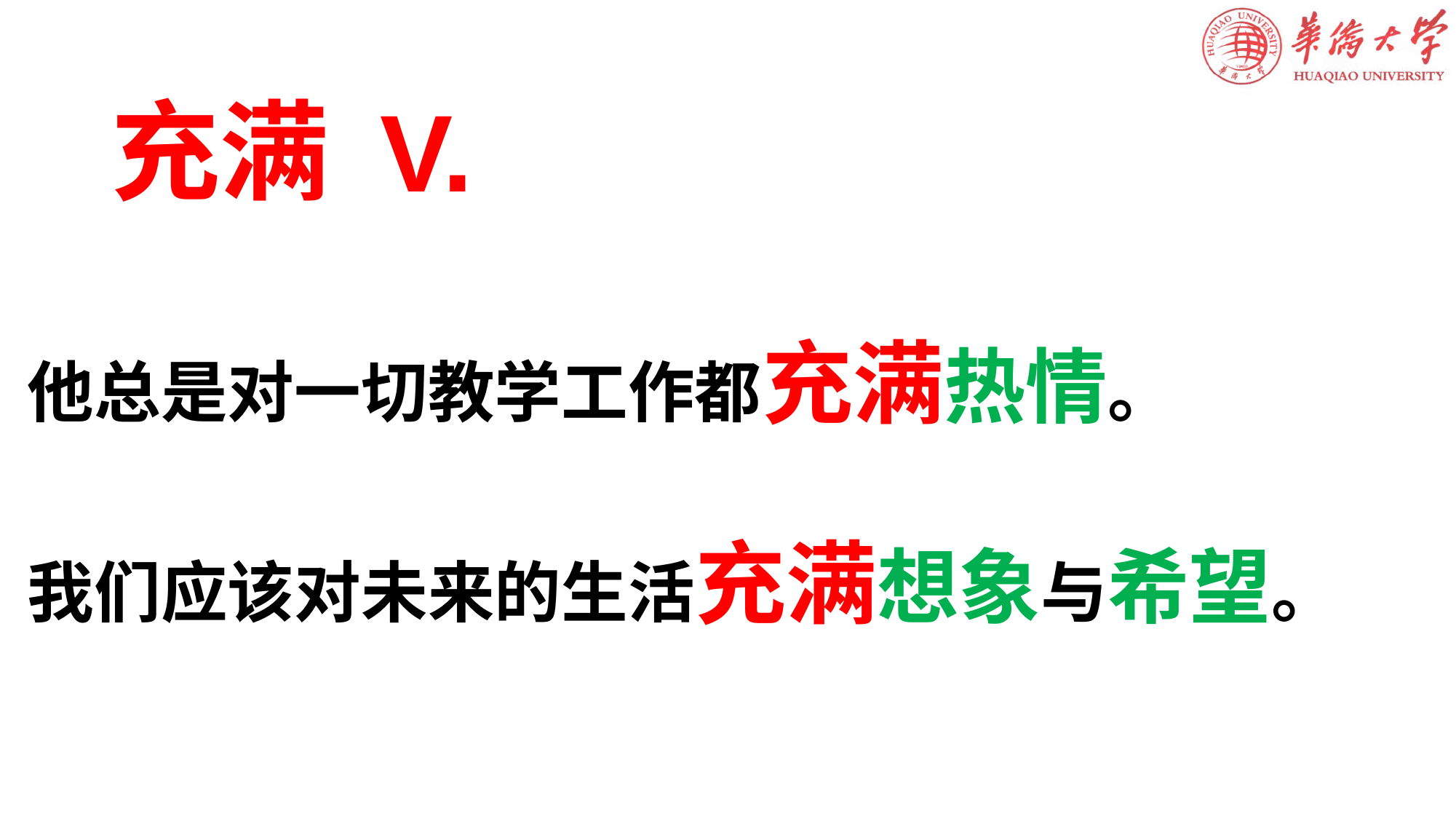

# 充满 V.
他总是对一切教学工作都充满热情。
我们应该对未来的生活充满想象与希望。